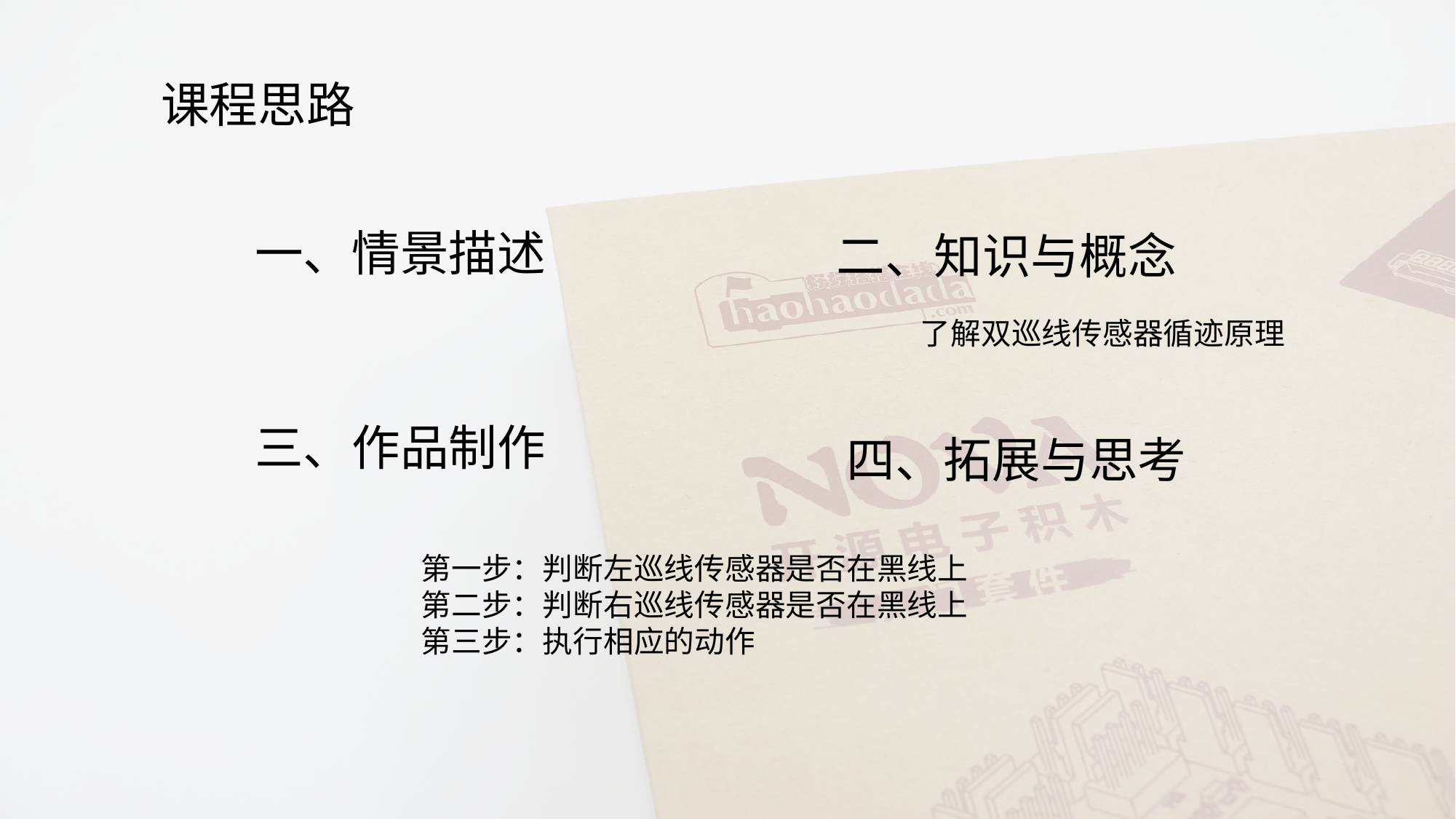

课程思路
一、情景描述
二、知识与概念
了解双巡线传感器循迹原理
三、作品制作
四、拓展与思考
第一步：判断左巡线传感器是否在黑线上
第二步：判断右巡线传感器是否在黑线上
第三步：执行相应的动作